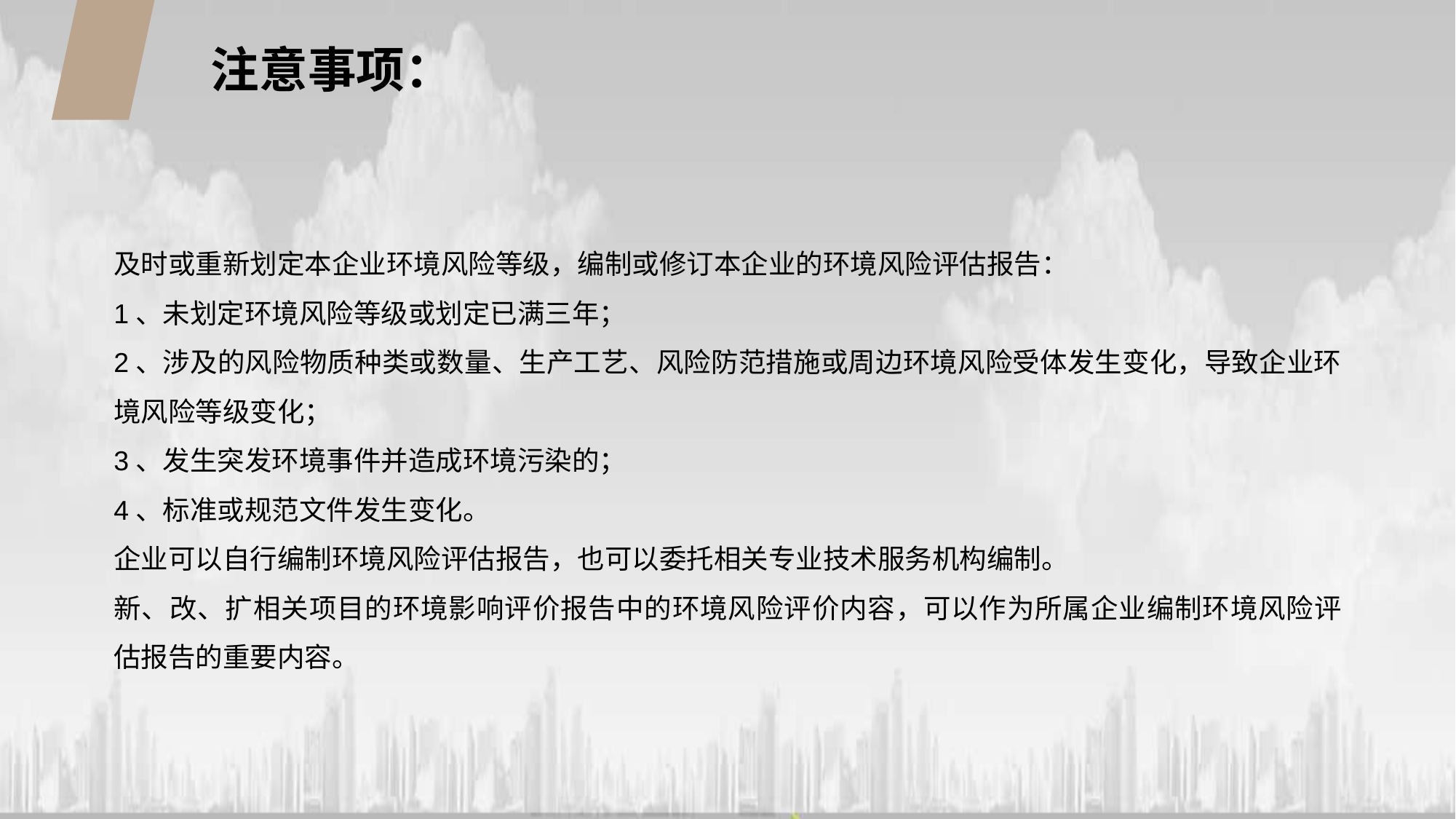

注意事项：
及时或重新划定本企业环境风险等级，编制或修订本企业的环境风险评估报告：
1、未划定环境风险等级或划定已满三年；
2、涉及的风险物质种类或数量、生产工艺、风险防范措施或周边环境风险受体发生变化，导致企业环境风险等级变化；
3、发生突发环境事件并造成环境污染的；
4、标准或规范文件发生变化。
企业可以自行编制环境风险评估报告，也可以委托相关专业技术服务机构编制。
新、改、扩相关项目的环境影响评价报告中的环境风险评价内容，可以作为所属企业编制环境风险评估报告的重要内容。